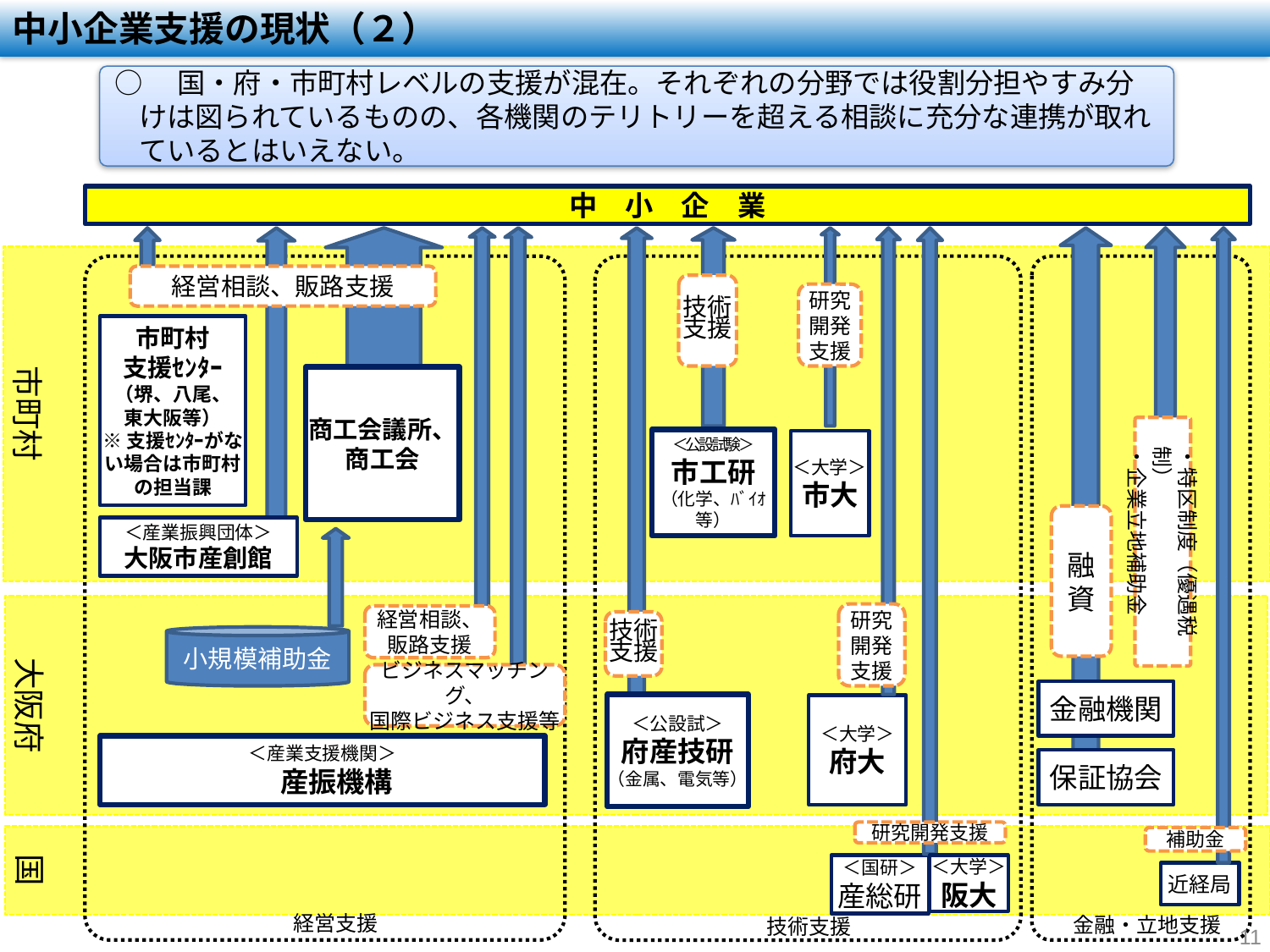

中小企業支援の現状（２）
○　国・府・市町村レベルの支援が混在。それぞれの分野では役割分担やすみ分けは図られているものの、各機関のテリトリーを超える相談に充分な連携が取れているとはいえない。
中　小　企　業

商工会議所、
商工会

市町村

経営相談、販路支援
技術
支援
研究
開発
支援
市町村
支援ｾﾝﾀｰ
（堺、八尾、
東大阪等）
※支援ｾﾝﾀｰがない場合は市町村の担当課
(3)技術支援機関
市工研
（化学、ﾊﾞｲｵ等）
・特区制度（優遇税制）
・企業立地補助金
＜公設試験＞
市工研
（化学、ﾊﾞｲｵ等）
＜大学＞
市大
融資
＜産業振興団体＞
大阪市産創館

大阪府
研究
開発
支援
経営相談、
販路支援
技術
支援
小規模補助金
ビジネスマッチング、
国際ビジネス支援等
金融機関
＜公設試＞
府産技研
（金属、電気等）
＜大学＞
府大
＜産業支援機関＞
　産振機構
保証協会
研究開発支援
国
補助金
＜大学＞
阪大
＜国研＞
産総研
近経局
経営支援
金融・立地支援
技術支援
11